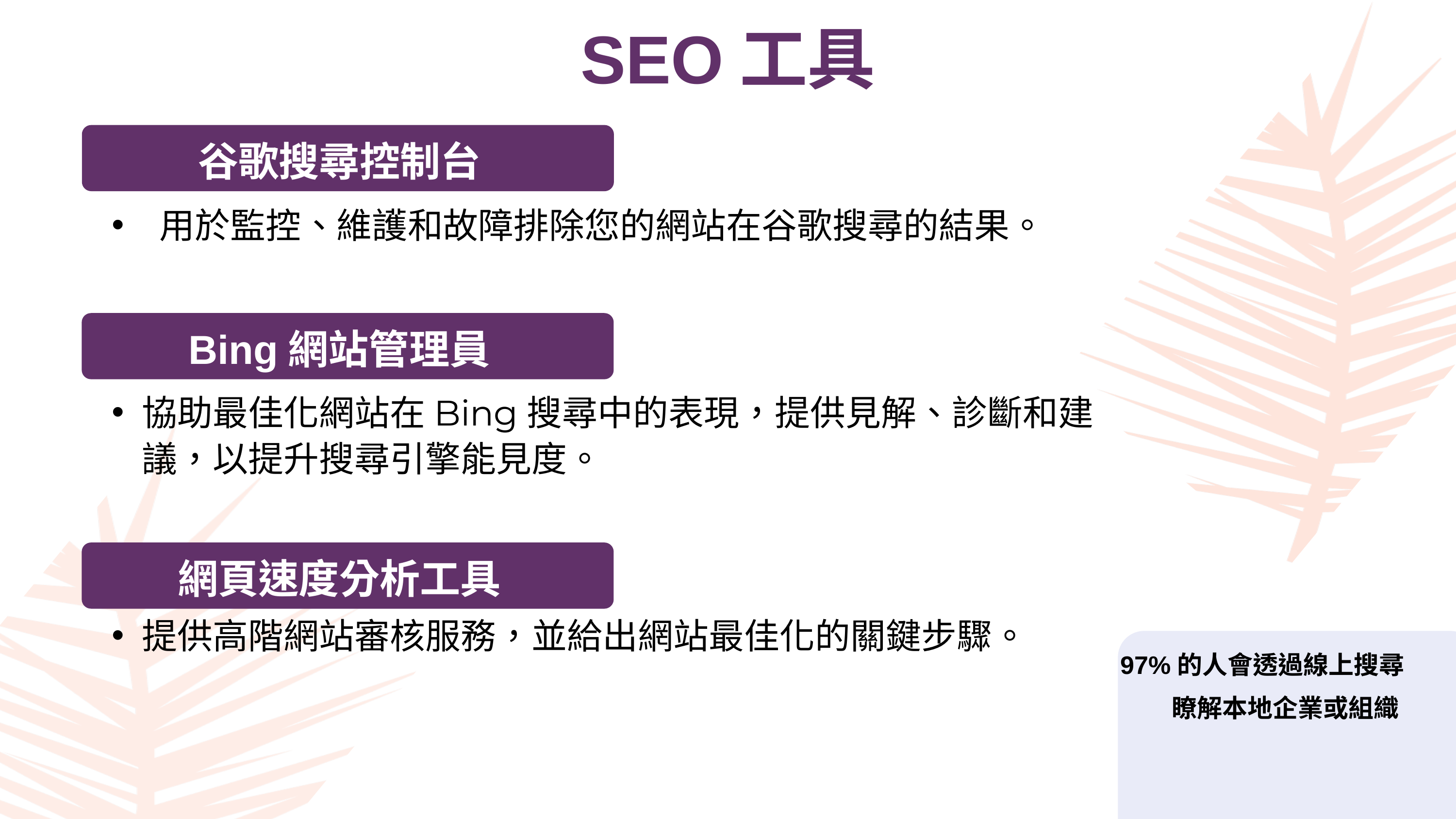

SEO工具

谷歌搜尋控制台
 用於監控、維護和故障排除您的網站在谷歌搜尋的結果。

Bing網站管理員
協助最佳化網站在Bing搜尋中的表現，提供見解、診斷和建議，以提升搜尋引擎能見度。

網頁速度分析工具
提供高階網站審核服務，並給出網站最佳化的關鍵步驟。

97%的人會透過線上搜尋         瞭解本地企業或組織